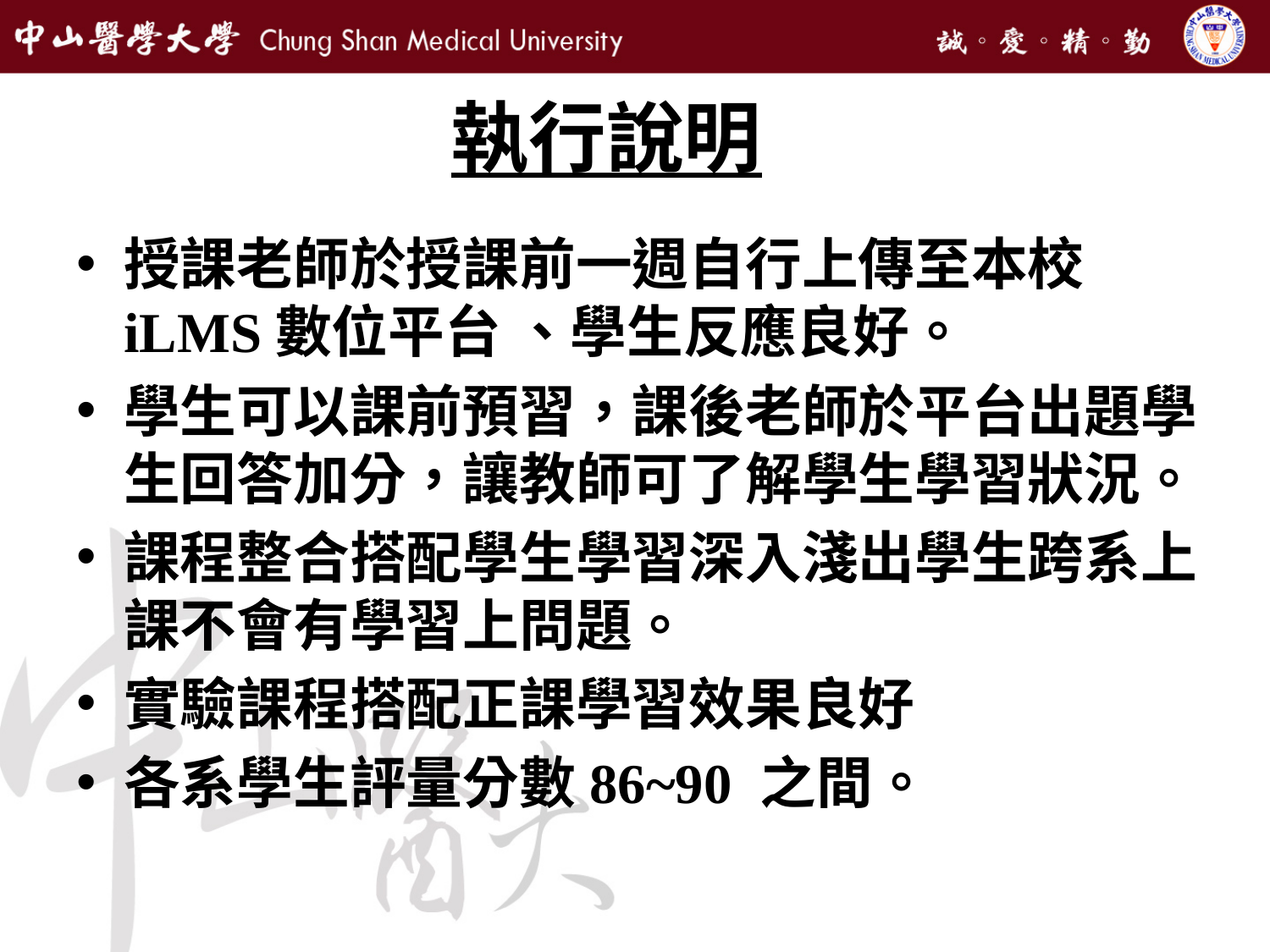

# 執行說明
授課老師於授課前一週自行上傳至本校iLMS數位平台 、學生反應良好。
學生可以課前預習，課後老師於平台出題學生回答加分，讓教師可了解學生學習狀況。
課程整合搭配學生學習深入淺出學生跨系上課不會有學習上問題。
實驗課程搭配正課學習效果良好
各系學生評量分數86~90 之間。